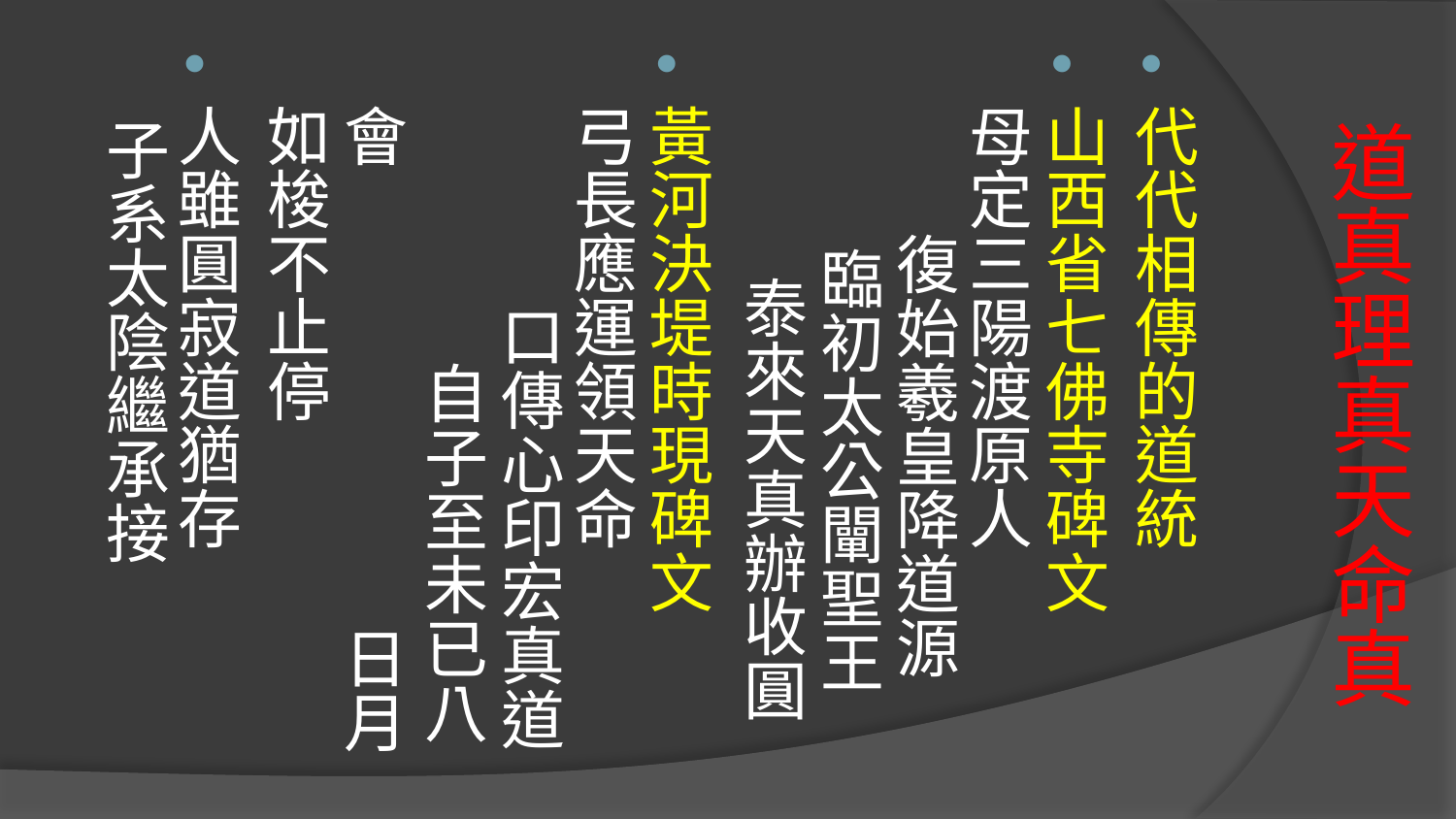

代代相傳的道統
山西省七佛寺碑文        母定三陽渡原人                         復始羲皇降道源                 臨初太公闡聖王                  泰來天真辦收圓
黃河決堤時現碑文
弓長應運領天命                              口傳心印宏真道                    自子至未已八會                                日月如梭不止停
人雖圓寂道猶存                 子系太陰繼承接
# 道真理真天命真